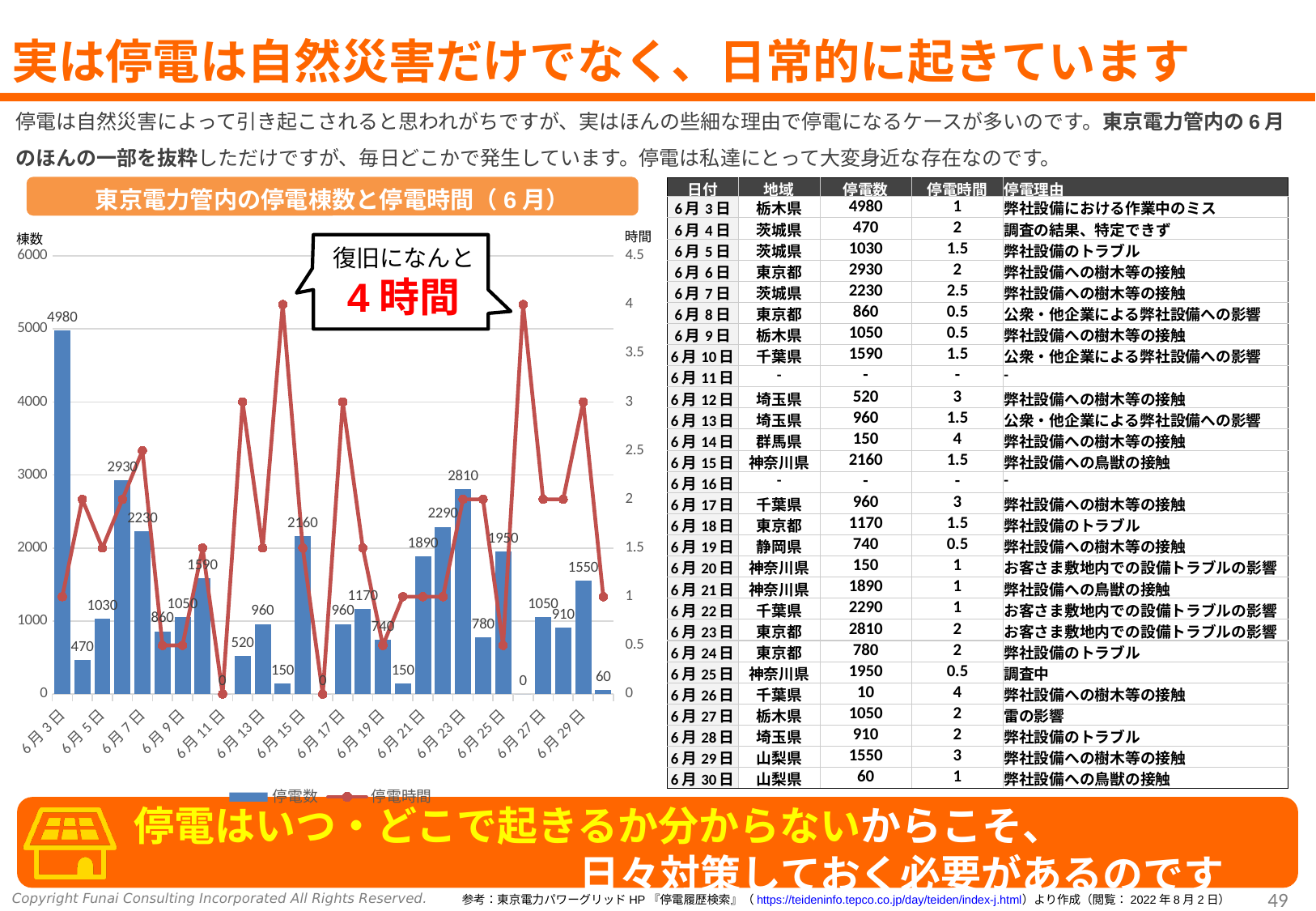

# 実は停電は自然災害だけでなく、日常的に起きています
停電は自然災害によって引き起こされると思われがちですが、実はほんの些細な理由で停電になるケースが多いのです。東京電力管内の6月のほんの一部を抜粋しただけですが、毎日どこかで発生しています。停電は私達にとって大変身近な存在なのです。
東京電力管内の停電棟数と停電時間（6月）
| 日付 | 地域 | 停電数 | 停電時間 | 停電理由 |
| --- | --- | --- | --- | --- |
| 6月3日 | 栃木県 | 4980 | 1 | 弊社設備における作業中のミス |
| 6月4日 | 茨城県 | 470 | 2 | 調査の結果、特定できず |
| 6月5日 | 茨城県 | 1030 | 1.5 | 弊社設備のトラブル |
| 6月6日 | 東京都 | 2930 | 2 | 弊社設備への樹木等の接触 |
| 6月7日 | 茨城県 | 2230 | 2.5 | 弊社設備への樹木等の接触 |
| 6月8日 | 東京都 | 860 | 0.5 | 公衆・他企業による弊社設備への影響 |
| 6月9日 | 栃木県 | 1050 | 0.5 | 弊社設備への樹木等の接触 |
| 6月10日 | 千葉県 | 1590 | 1.5 | 公衆・他企業による弊社設備への影響 |
| 6月11日 | - | - | - | - |
| 6月12日 | 埼玉県 | 520 | 3 | 弊社設備への樹木等の接触 |
| 6月13日 | 埼玉県 | 960 | 1.5 | 公衆・他企業による弊社設備への影響 |
| 6月14日 | 群馬県 | 150 | 4 | 弊社設備への樹木等の接触 |
| 6月15日 | 神奈川県 | 2160 | 1.5 | 弊社設備への鳥獣の接触 |
| 6月16日 | - | - | - | - |
| 6月17日 | 千葉県 | 960 | 3 | 弊社設備への樹木等の接触 |
| 6月18日 | 東京都 | 1170 | 1.5 | 弊社設備のトラブル |
| 6月19日 | 静岡県 | 740 | 0.5 | 弊社設備への樹木等の接触 |
| 6月20日 | 神奈川県 | 150 | 1 | お客さま敷地内での設備トラブルの影響 |
| 6月21日 | 神奈川県 | 1890 | 1 | 弊社設備への鳥獣の接触 |
| 6月22日 | 千葉県 | 2290 | 1 | お客さま敷地内での設備トラブルの影響 |
| 6月23日 | 東京都 | 2810 | 2 | お客さま敷地内での設備トラブルの影響 |
| 6月24日 | 東京都 | 780 | 2 | 弊社設備のトラブル |
| 6月25日 | 神奈川県 | 1950 | 0.5 | 調査中 |
| 6月26日 | 千葉県 | 10 | 4 | 弊社設備への樹木等の接触 |
| 6月27日 | 栃木県 | 1050 | 2 | 雷の影響 |
| 6月28日 | 埼玉県 | 910 | 2 | 弊社設備のトラブル |
| 6月29日 | 山梨県 | 1550 | 3 | 弊社設備への樹木等の接触 |
| 6月30日 | 山梨県 | 60 | 1 | 弊社設備への鳥獣の接触 |
時間
棟数
復旧になんと
4時間

### Chart

| Category | 停電数 | 停電時間 |
|---|---|---|
| 44715 | 4980.0 | 1.0 |
| 44716 | 470.0 | 2.0 |
| 44717 | 1030.0 | 1.5 |
| 44718 | 2930.0 | 2.0 |
| 44719 | 2230.0 | 2.5 |
| 44720 | 860.0 | 0.5 |
| 44721 | 1050.0 | 0.5 |
| 44722 | 1590.0 | 1.5 |
| 44723 | 0.0 | 0.0 |
| 44724 | 520.0 | 3.0 |
| 44725 | 960.0 | 1.5 |
| 44726 | 150.0 | 4.0 |
| 44727 | 2160.0 | 1.5 |
| 44728 | 0.0 | 0.0 |
| 44729 | 960.0 | 3.0 |
| 44730 | 1170.0 | 1.5 |
| 44731 | 740.0 | 0.5 |
| 44732 | 150.0 | 1.0 |
| 44733 | 1890.0 | 1.0 |
| 44734 | 2290.0 | 1.0 |
| 44735 | 2810.0 | 2.0 |
| 44736 | 780.0 | 2.0 |
| 44737 | 1950.0 | 0.5 |
| 44738 | 0.0 | 4.0 |
| 44739 | 1050.0 | 2.0 |
| 44740 | 910.0 | 2.0 |
| 44741 | 1550.0 | 3.0 |
| 44742 | 60.0 | 1.0 |
停電はいつ・どこで起きるか分からないからこそ、
　　　　　　　　　　　日々対策しておく必要があるのです
参考：東京電力パワーグリッドHP『停電履歴検索』（https://teideninfo.tepco.co.jp/day/teiden/index-j.html）より作成（閲覧：2022年8月2日）